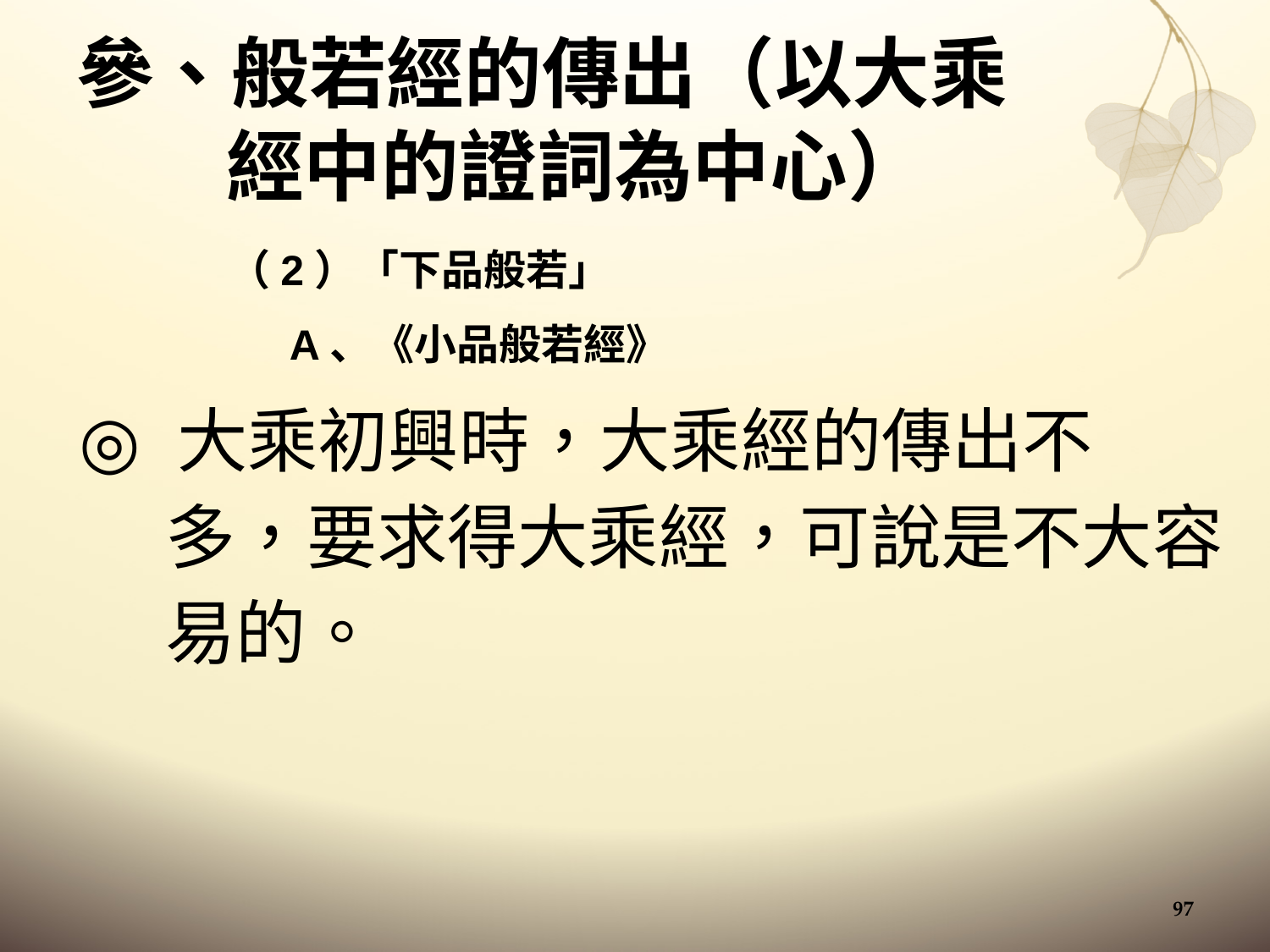

# 參、般若經的傳出（以大乘經中的證詞為中心）
（2）「下品般若」
A、《小品般若經》
◎ 大乘初興時，大乘經的傳出不多，要求得大乘經，可說是不大容易的。
97